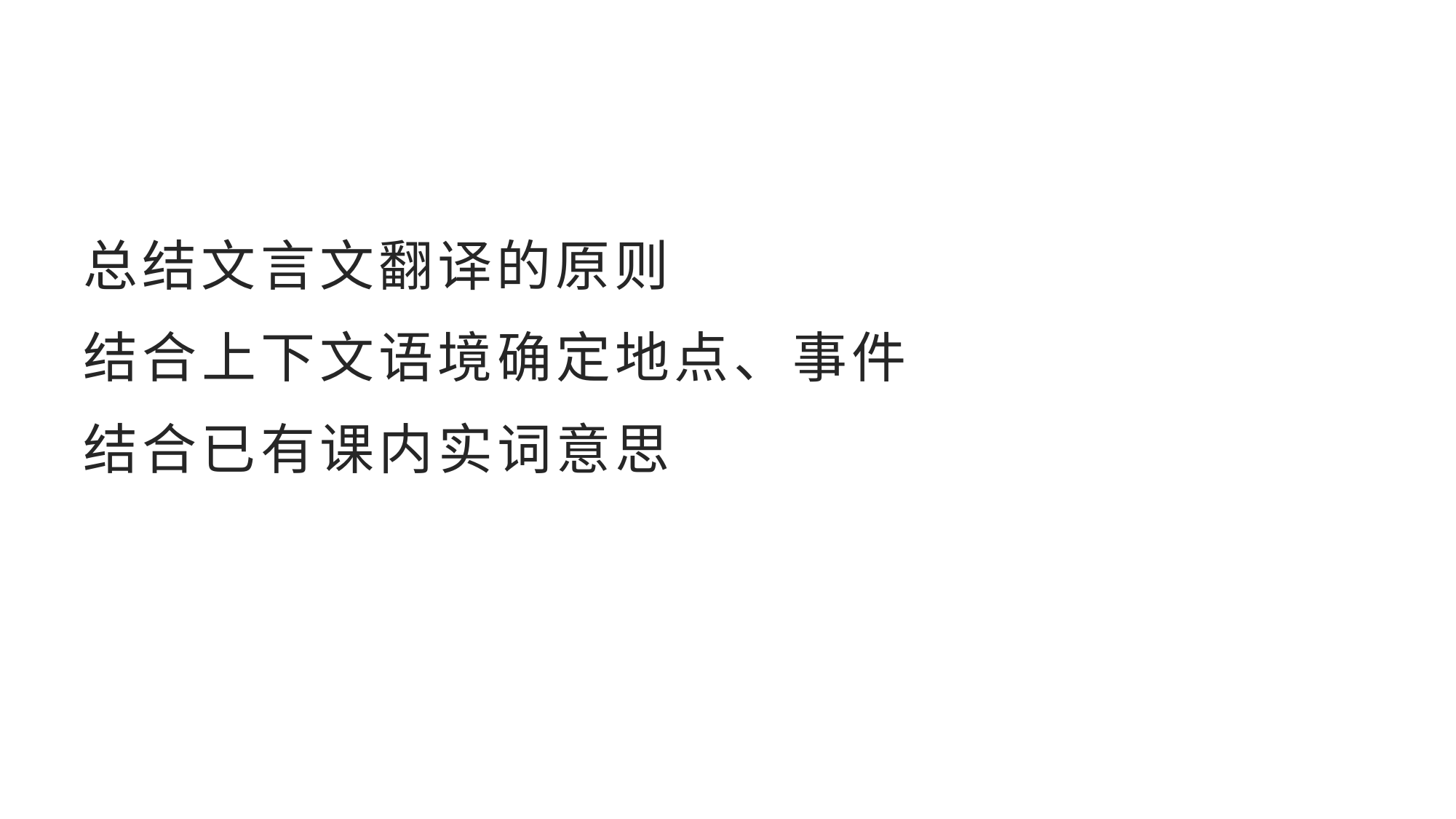

# 总结文言文翻译的原则 结合上下文语境确定地点、事件 结合已有课内实词意思